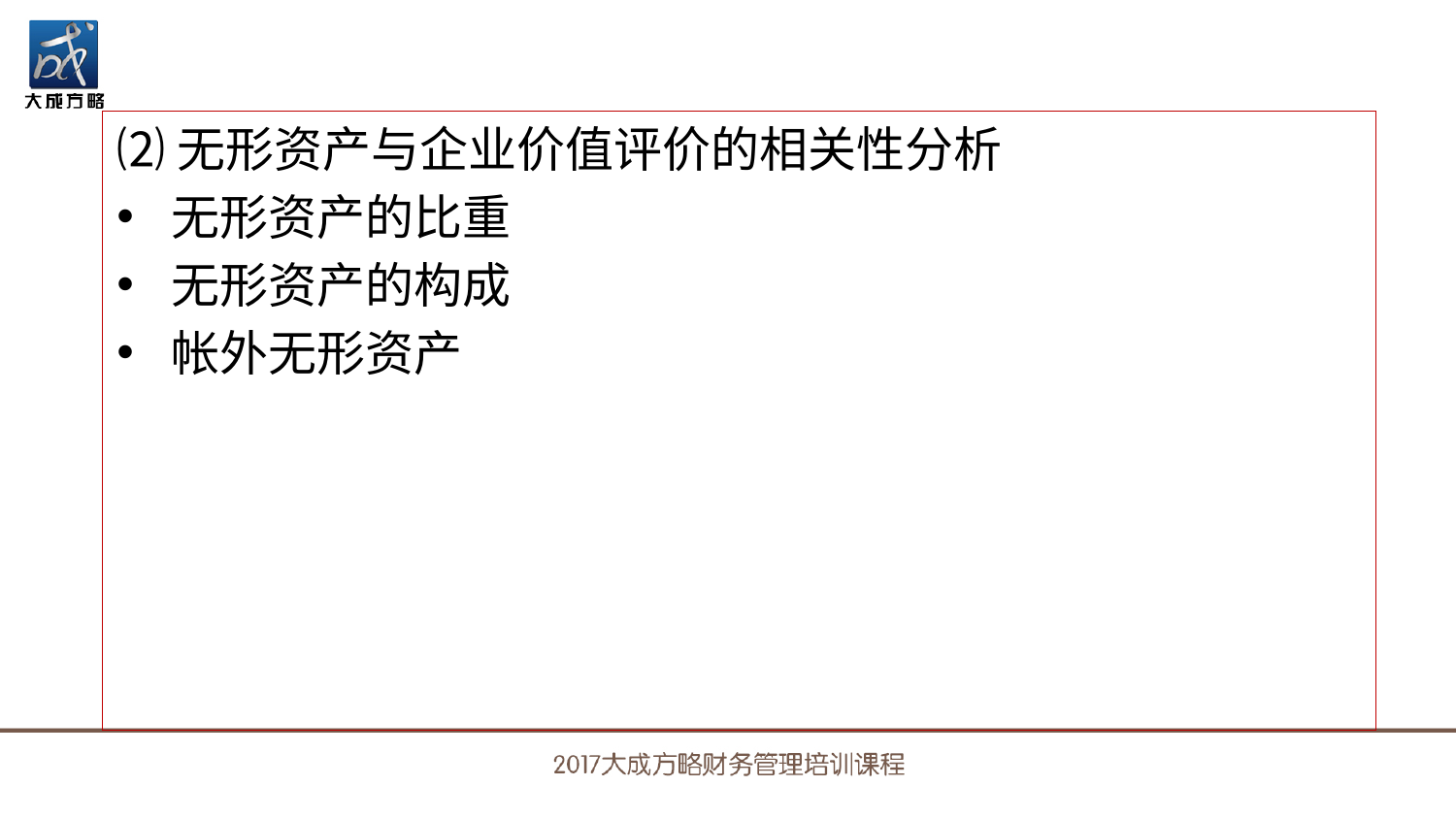

⑵无形资产与企业价值评价的相关性分析
无形资产的比重
无形资产的构成
帐外无形资产